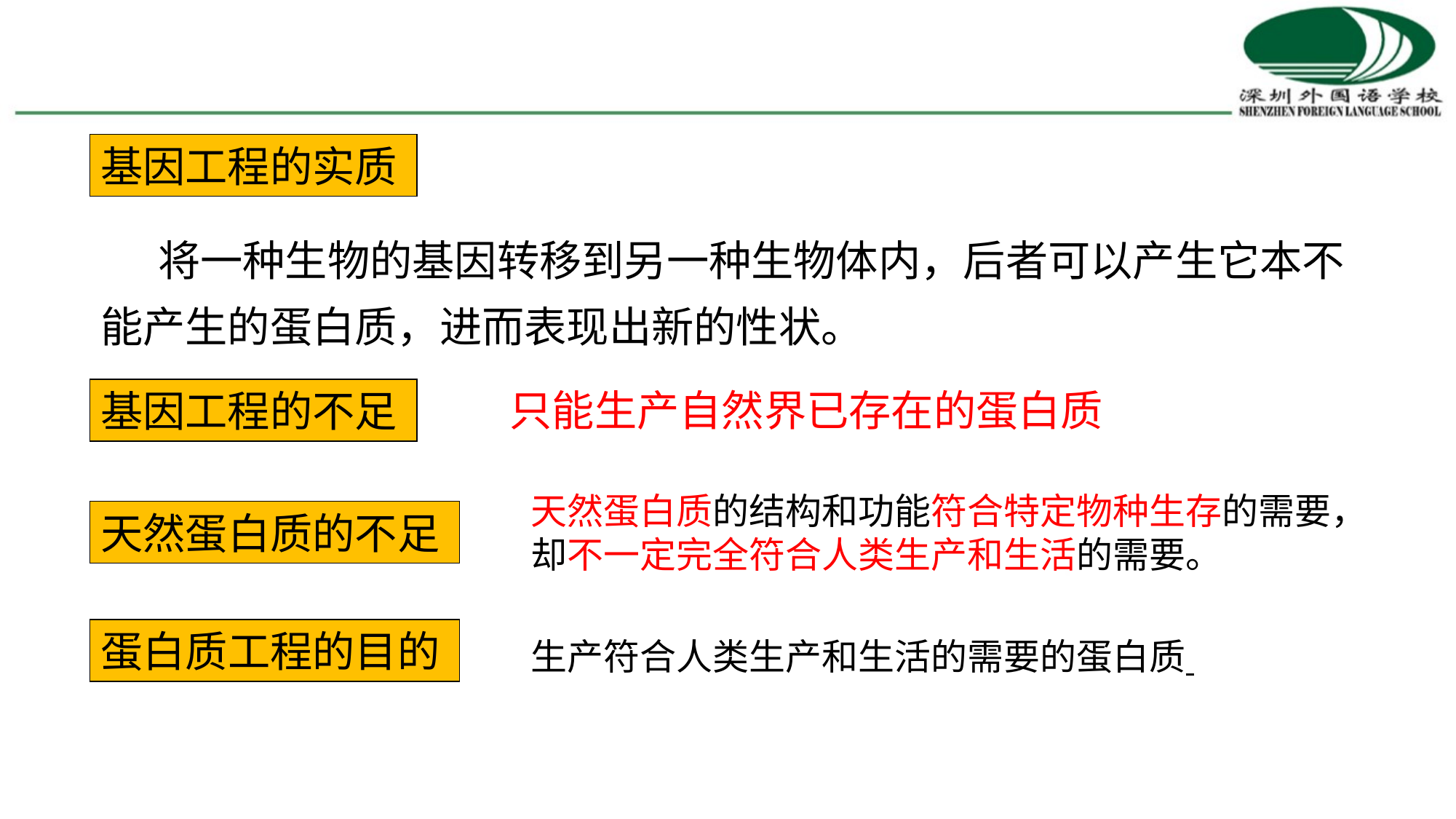

蛋白质工程——蛋白质工程崛起的缘由
基因工程的实质
     将一种生物的基因转移到另一种生物体内，后者可以产生它本不能产生的蛋白质，进而表现出新的性状。
只能生产自然界已存在的蛋白质
基因工程的不足
天然蛋白质的结构和功能符合特定物种生存的需要，却不一定完全符合人类生产和生活的需要。
天然蛋白质的不足
蛋白质工程的目的
生产符合人类生产和生活的需要的蛋白质